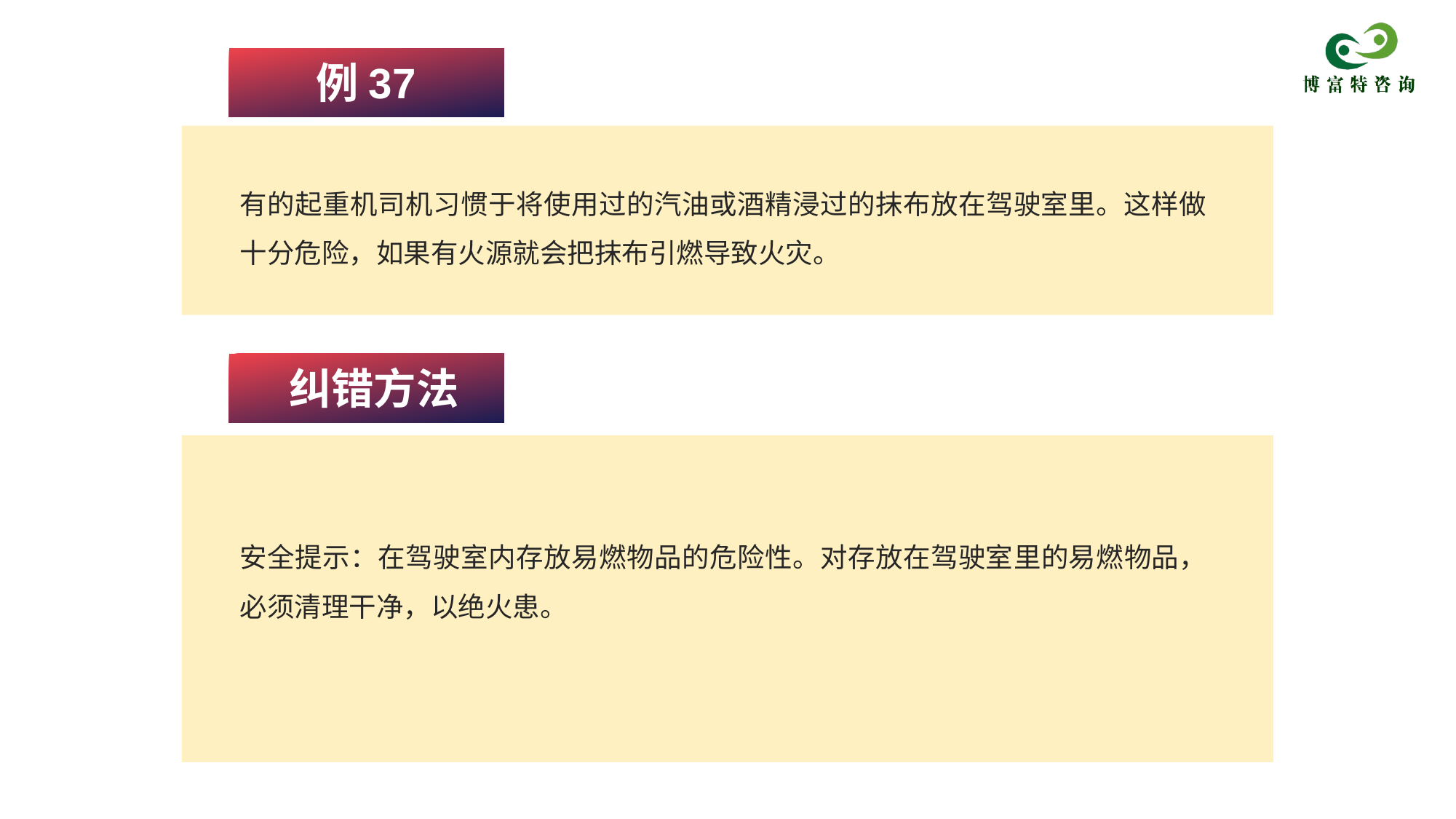

例37

有的起重机司机习惯于将使用过的汽油或酒精浸过的抹布放在驾驶室里。这样做十分危险，如果有火源就会把抹布引燃导致火灾。

纠错方法

安全提示：在驾驶室内存放易燃物品的危险性。对存放在驾驶室里的易燃物品，必须清理干净，以绝火患。